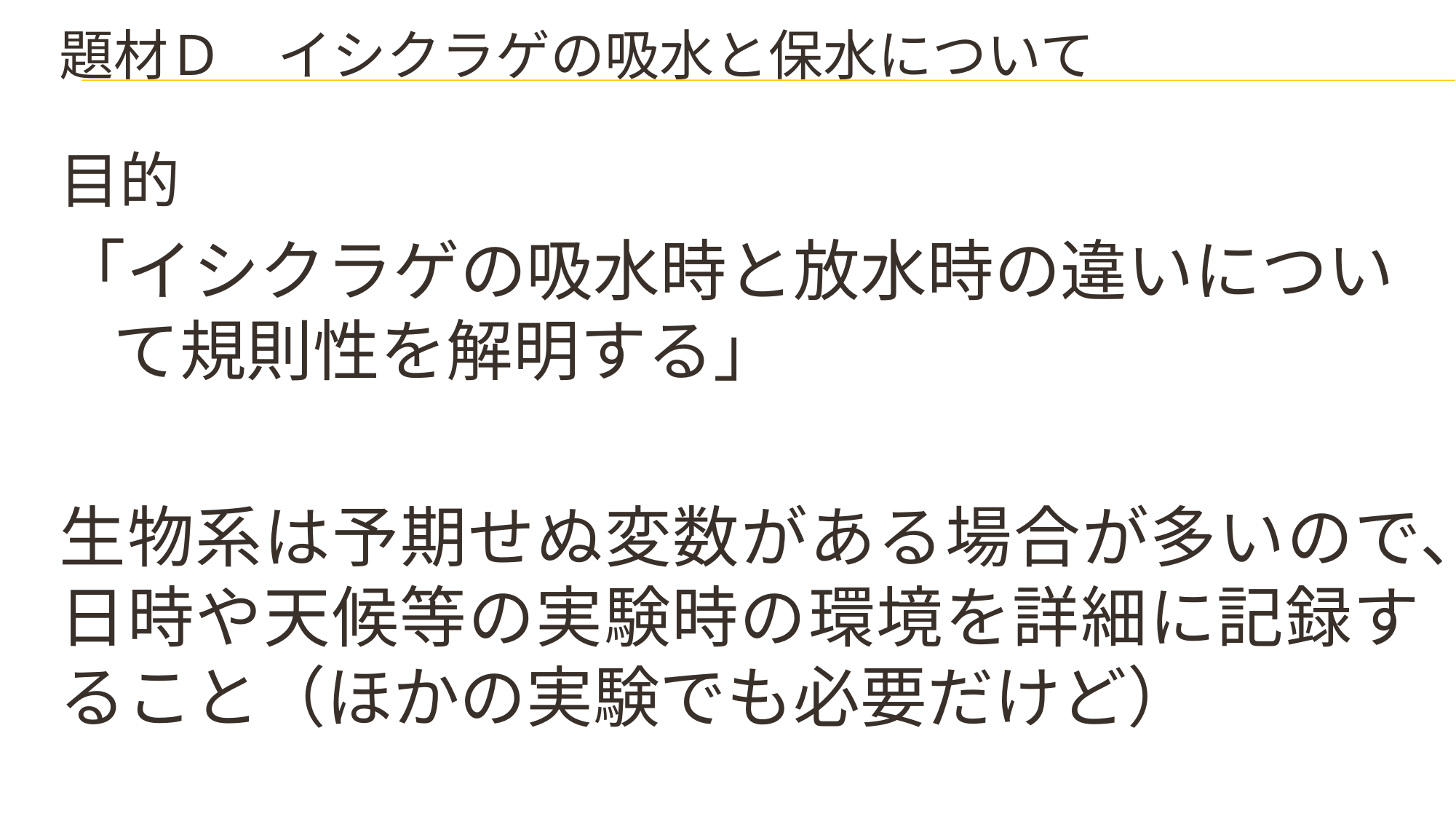

# 題材Ｄ　イシクラゲの吸水と保水について
目的
「イシクラゲの吸水時と放水時の違いについて規則性を解明する」

生物系は予期せぬ変数がある場合が多いので、日時や天候等の実験時の環境を詳細に記録すること（ほかの実験でも必要だけど）